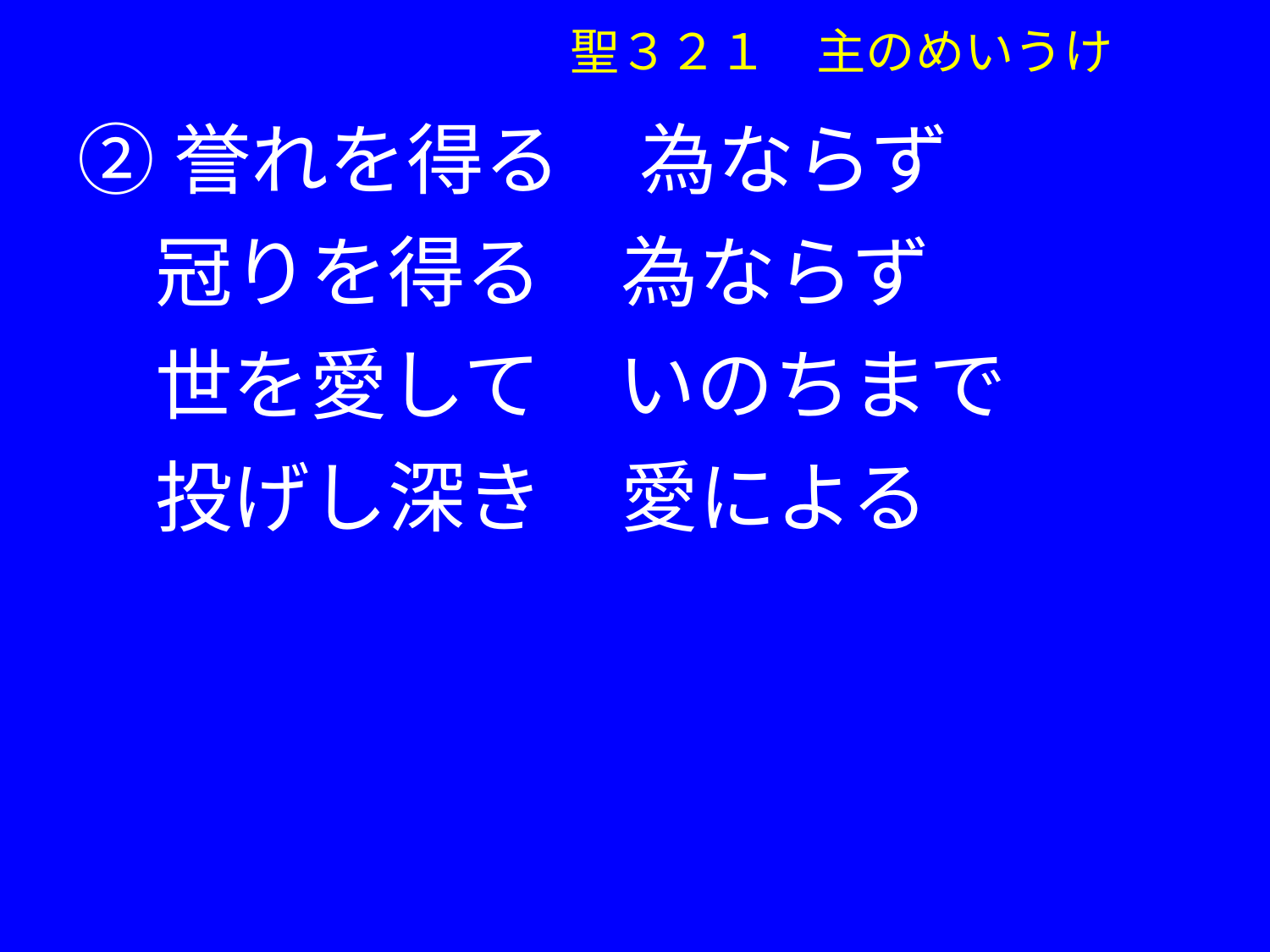

聖３２１　主のめいうけ
②誉れを得る　為ならず
　冠りを得る　為ならず
　世を愛して　いのちまで
　投げし深き　愛による